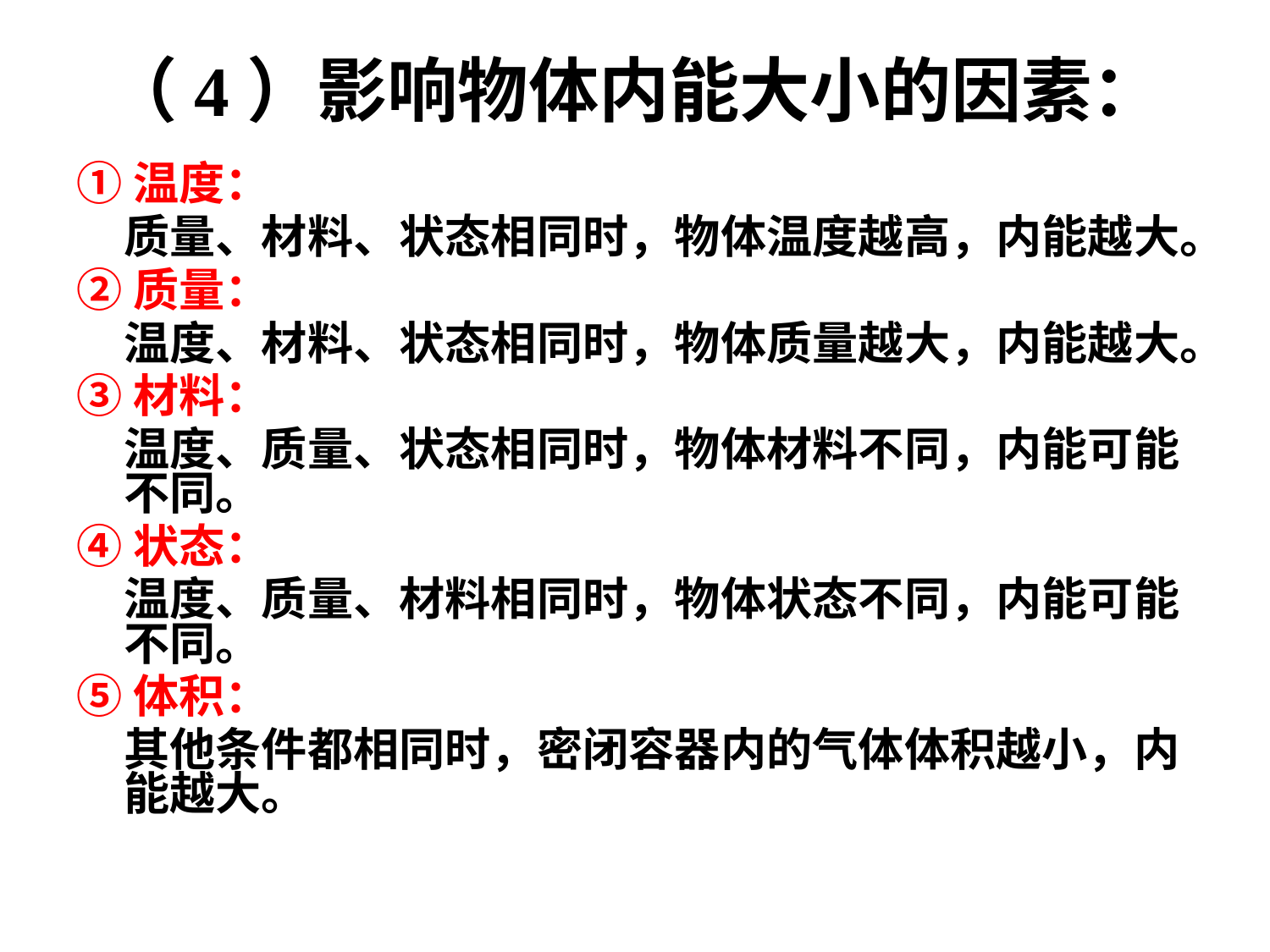

# （4）影响物体内能大小的因素：
①温度：
质量、材料、状态相同时，物体温度越高，内能越大。
②质量：
温度、材料、状态相同时，物体质量越大，内能越大。
③材料：
温度、质量、状态相同时，物体材料不同，内能可能不同。
④状态：
温度、质量、材料相同时，物体状态不同，内能可能不同。
⑤体积：
其他条件都相同时，密闭容器内的气体体积越小，内能越大。